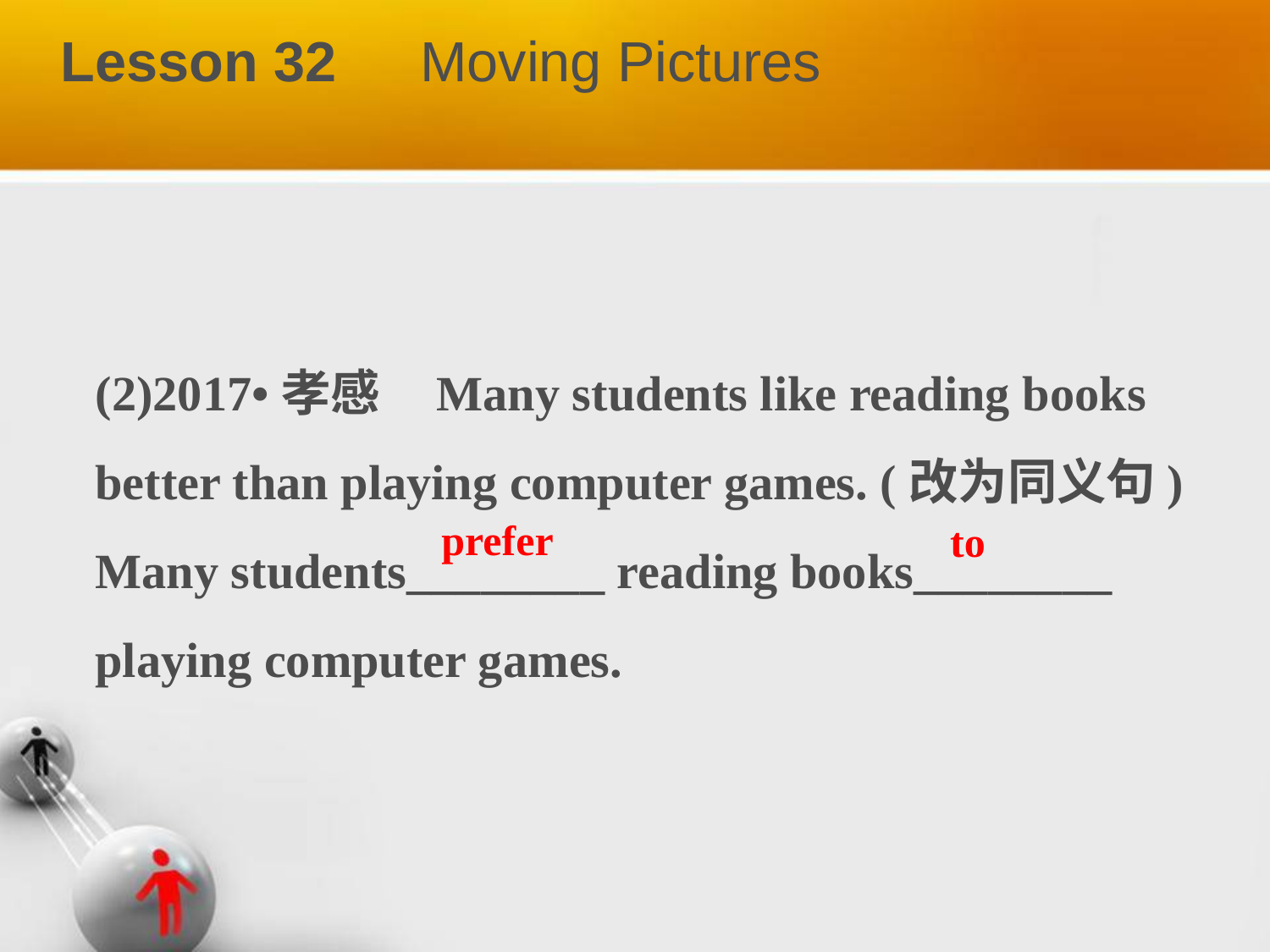

Lesson 32　Moving Pictures
(2)2017•孝感    Many students like reading books better than playing computer games. (改为同义句)
Many students________ reading books________ playing computer games.
prefer
to